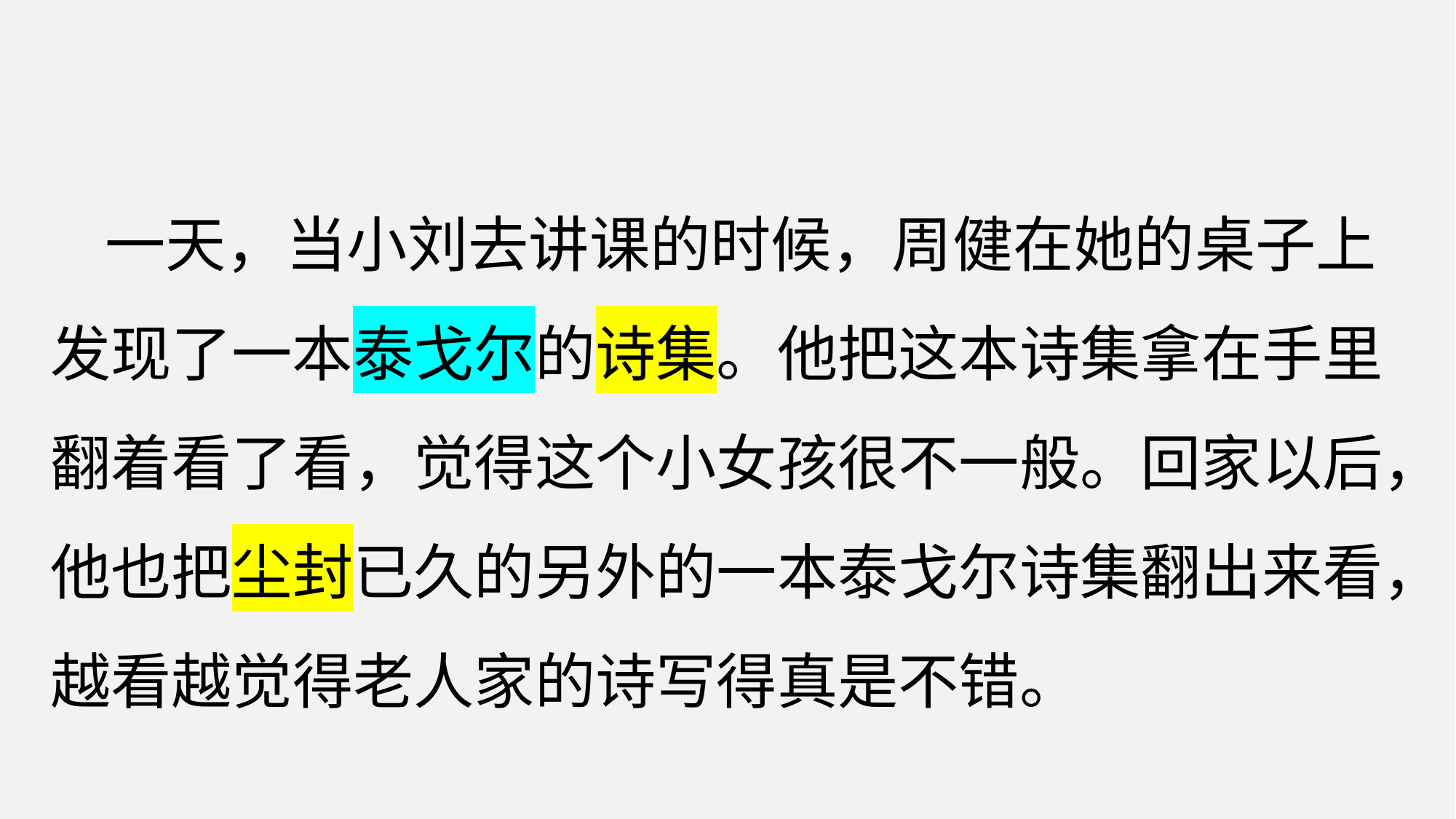

一天，当小刘去讲课的时候，周健在她的桌子上发现了一本泰戈尔的诗集。他把这本诗集拿在手里翻着看了看，觉得这个小女孩很不一般。回家以后，他也把尘封已久的另外的一本泰戈尔诗集翻出来看，越看越觉得老人家的诗写得真是不错。